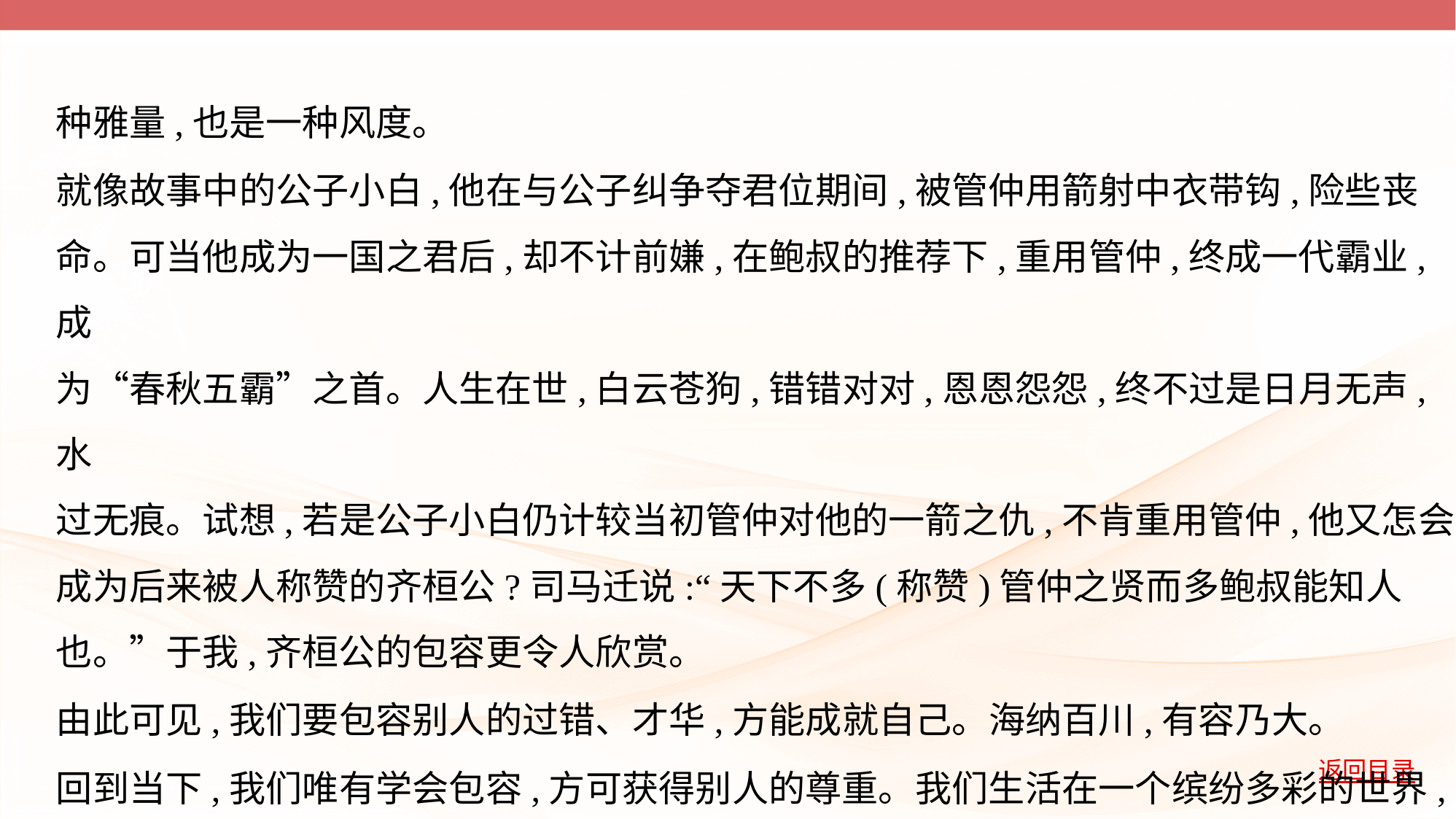

种雅量,也是一种风度。
就像故事中的公子小白,他在与公子纠争夺君位期间,被管仲用箭射中衣带钩,险些丧
命。可当他成为一国之君后,却不计前嫌,在鲍叔的推荐下,重用管仲,终成一代霸业,成
为“春秋五霸”之首。人生在世,白云苍狗,错错对对,恩恩怨怨,终不过是日月无声,水
过无痕。试想,若是公子小白仍计较当初管仲对他的一箭之仇,不肯重用管仲,他又怎会
成为后来被人称赞的齐桓公?司马迁说:“天下不多(称赞)管仲之贤而多鲍叔能知人
也。”于我,齐桓公的包容更令人欣赏。
由此可见,我们要包容别人的过错、才华,方能成就自己。海纳百川,有容乃大。
回到当下,我们唯有学会包容,方可获得别人的尊重。我们生活在一个缤纷多彩的世界,
每个人的个性不尽相同,任何人都无法强行将自己的思想观念、行为规范强加于人,而